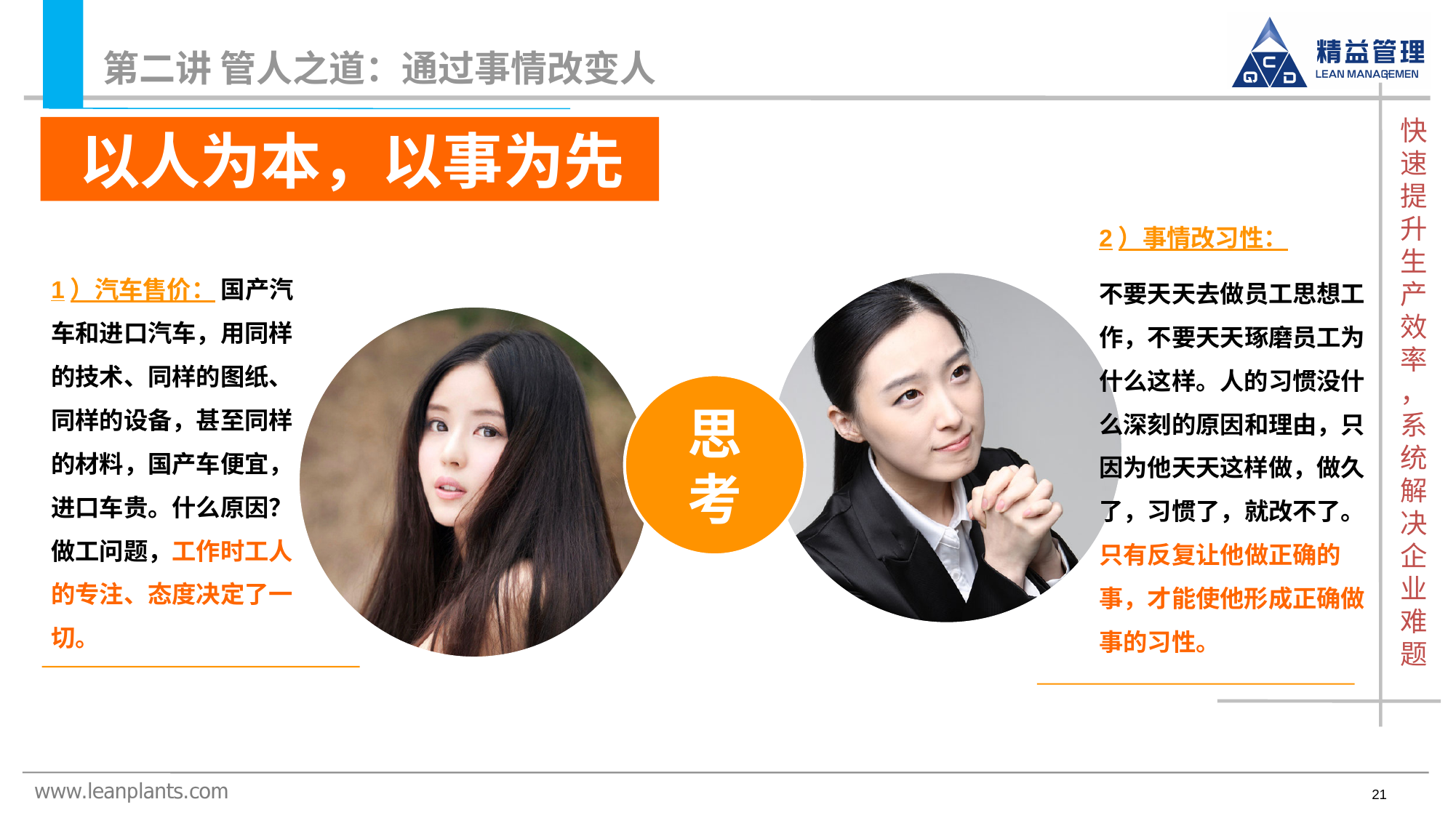

第二讲 管人之道：通过事情改变人

 以人为本，以事为先
2）事情改习性：
不要天天去做员工思想工作，不要天天琢磨员工为什么这样。人的习惯没什么深刻的原因和理由，只因为他天天这样做，做久了，习惯了，就改不了。只有反复让他做正确的事，才能使他形成正确做事的习性。
1）汽车售价： 国产汽车和进口汽车，用同样的技术、同样的图纸、同样的设备，甚至同样的材料，国产车便宜，进口车贵。什么原因？做工问题，工作时工人的专注、态度决定了一切。

思考